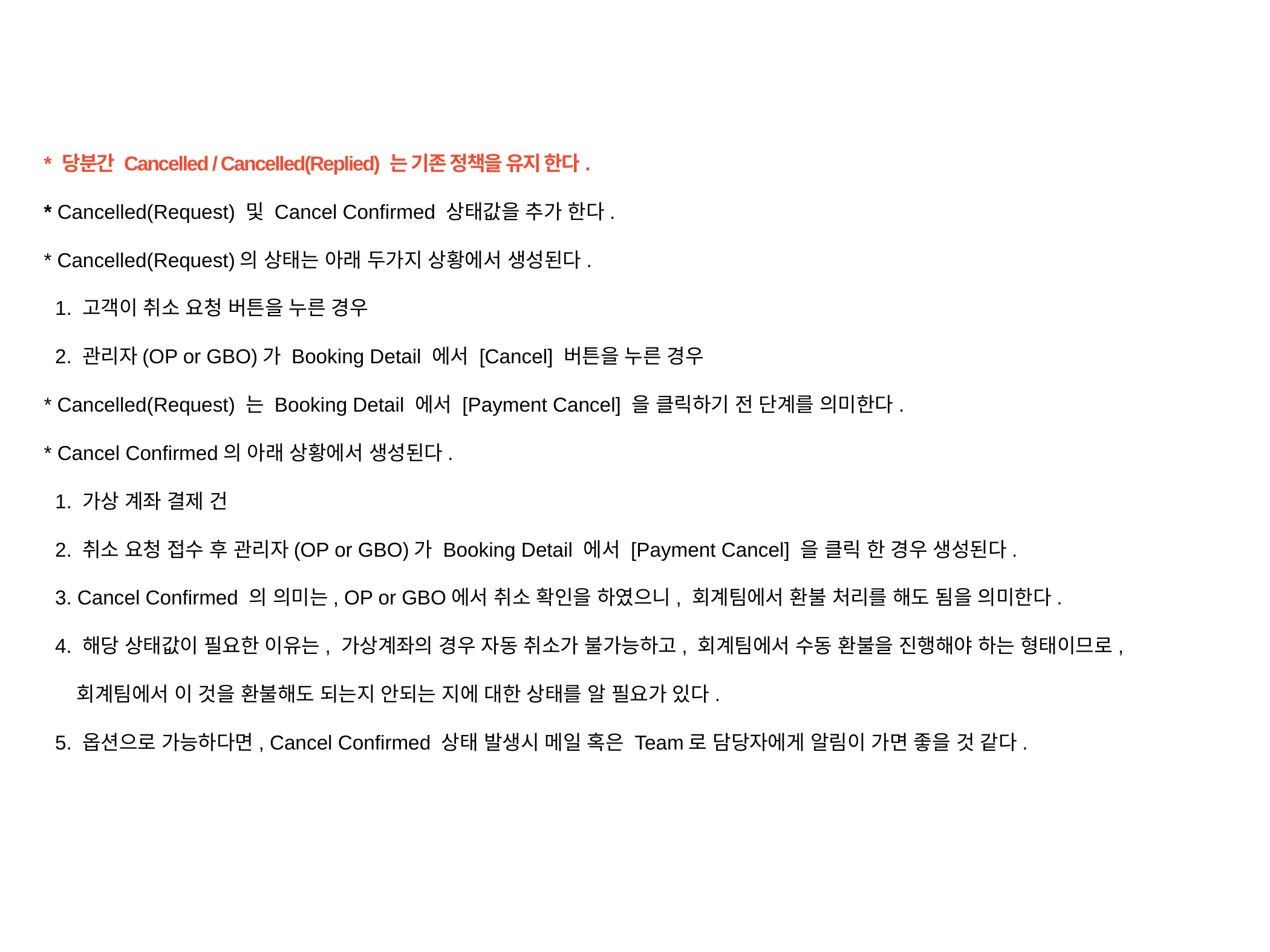

* 당분간 Cancelled / Cancelled(Replied) 는 기존 정책을 유지 한다.

* Cancelled(Request) 및 Cancel Confirmed 상태값을 추가 한다.

* Cancelled(Request)의 상태는 아래 두가지 상황에서 생성된다.

  1. 고객이 취소 요청 버튼을 누른 경우

  2. 관리자(OP or GBO)가 Booking Detail 에서 [Cancel] 버튼을 누른 경우

* Cancelled(Request) 는 Booking Detail 에서 [Payment Cancel] 을 클릭하기 전 단계를 의미한다.

* Cancel Confirmed의 아래 상황에서 생성된다.

  1. 가상 계좌 결제 건

  2. 취소 요청 접수 후 관리자(OP or GBO)가 Booking Detail 에서 [Payment Cancel] 을 클릭 한 경우 생성된다.

  3. Cancel Confirmed 의 의미는, OP or GBO에서 취소 확인을 하였으니, 회계팀에서 환불 처리를 해도 됨을 의미한다.

  4. 해당 상태값이 필요한 이유는, 가상계좌의 경우 자동 취소가 불가능하고, 회계팀에서 수동 환불을 진행해야 하는 형태이므로,

     회계팀에서 이 것을 환불해도 되는지 안되는 지에 대한 상태를 알 필요가 있다.

  5. 옵션으로 가능하다면, Cancel Confirmed 상태 발생시 메일 혹은 Team로 담당자에게 알림이 가면 좋을 것 같다.